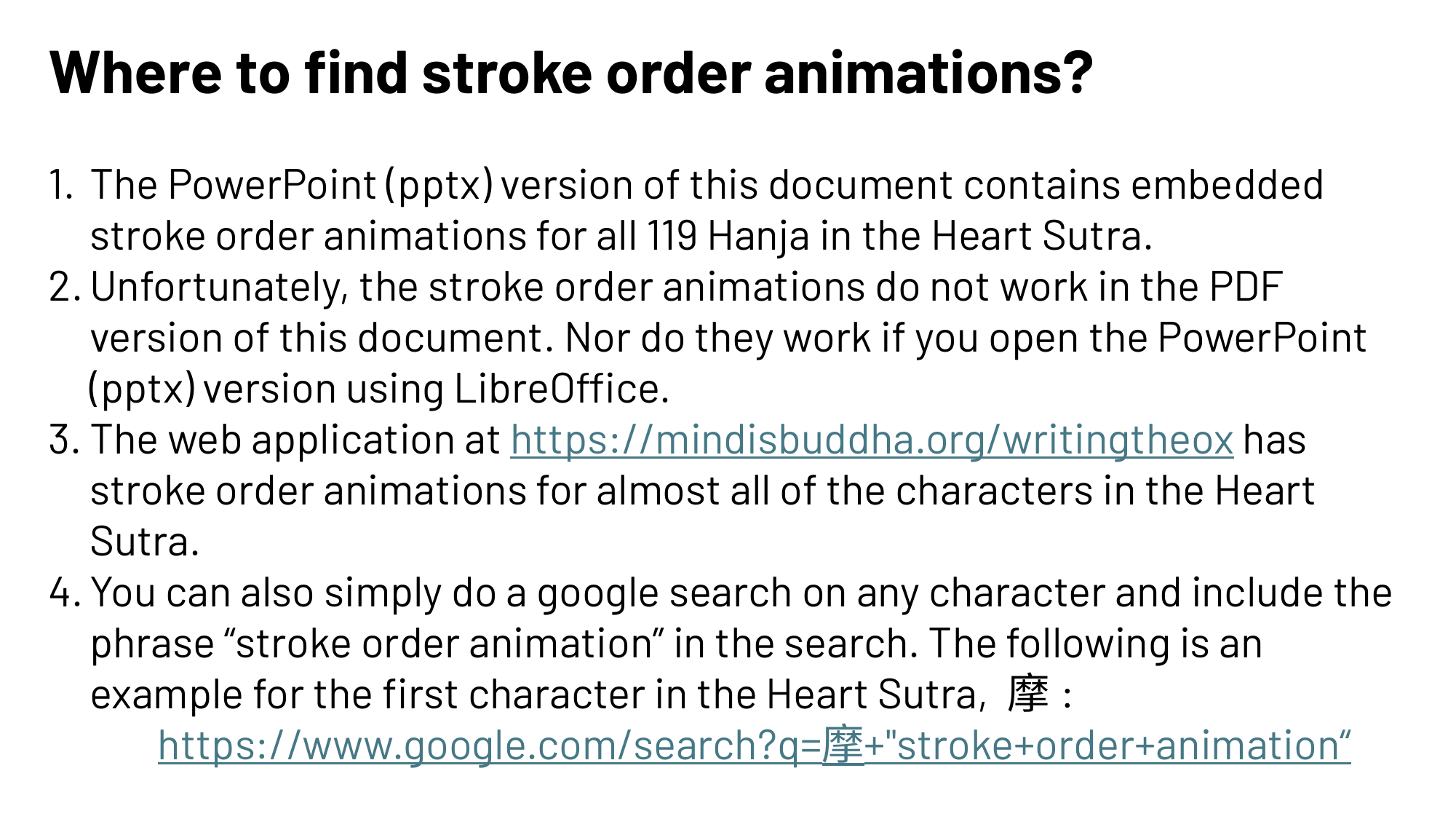

Where to find stroke order animations?

The PowerPoint (pptx) version of this document contains embedded stroke order animations for all 119 Hanja in the Heart Sutra.
Unfortunately, the stroke order animations do not work in the PDF version of this document. Nor do they work if you open the PowerPoint (pptx) version using LibreOffice.
The web application at https://mindisbuddha.org/writingtheox has stroke order animations for almost all of the characters in the Heart Sutra.
You can also simply do a google search on any character and include the phrase “stroke order animation” in the search. The following is an example for the first character in the Heart Sutra, 摩:
	https://www.google.com/search?q=摩+"stroke+order+animation“